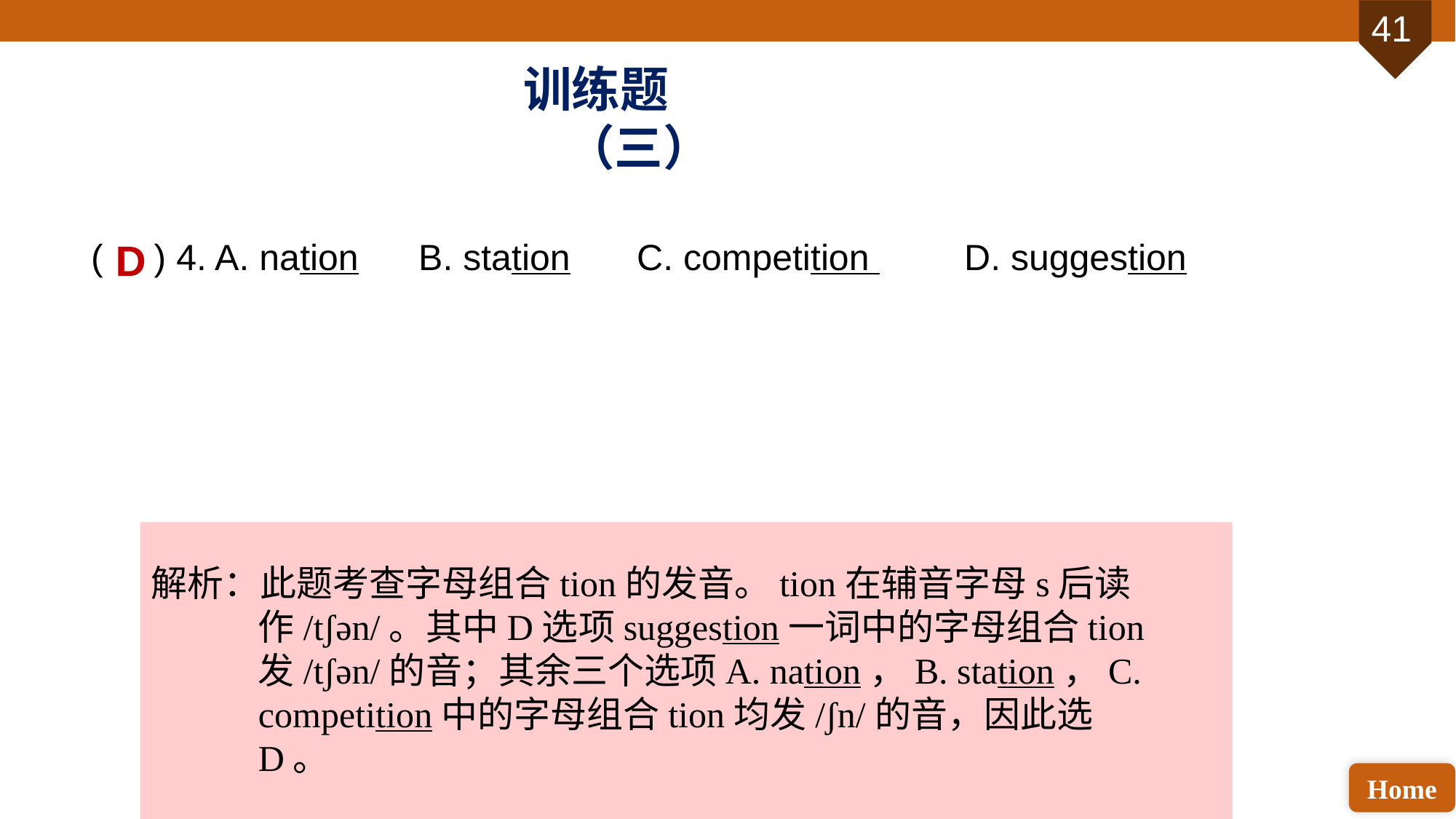

训练题（三）
(     ) 4. A. nation 	B. station 	C. competition 	D. suggestion
D

解析：此题考查字母组合tion的发音。tion在辅音字母s后读作/tʃən/。其中D选项suggestion一词中的字母组合tion发/tʃən/的音；其余三个选项A. nation，B. station，C. competition中的字母组合tion均发/ʃn/的音，因此选D。